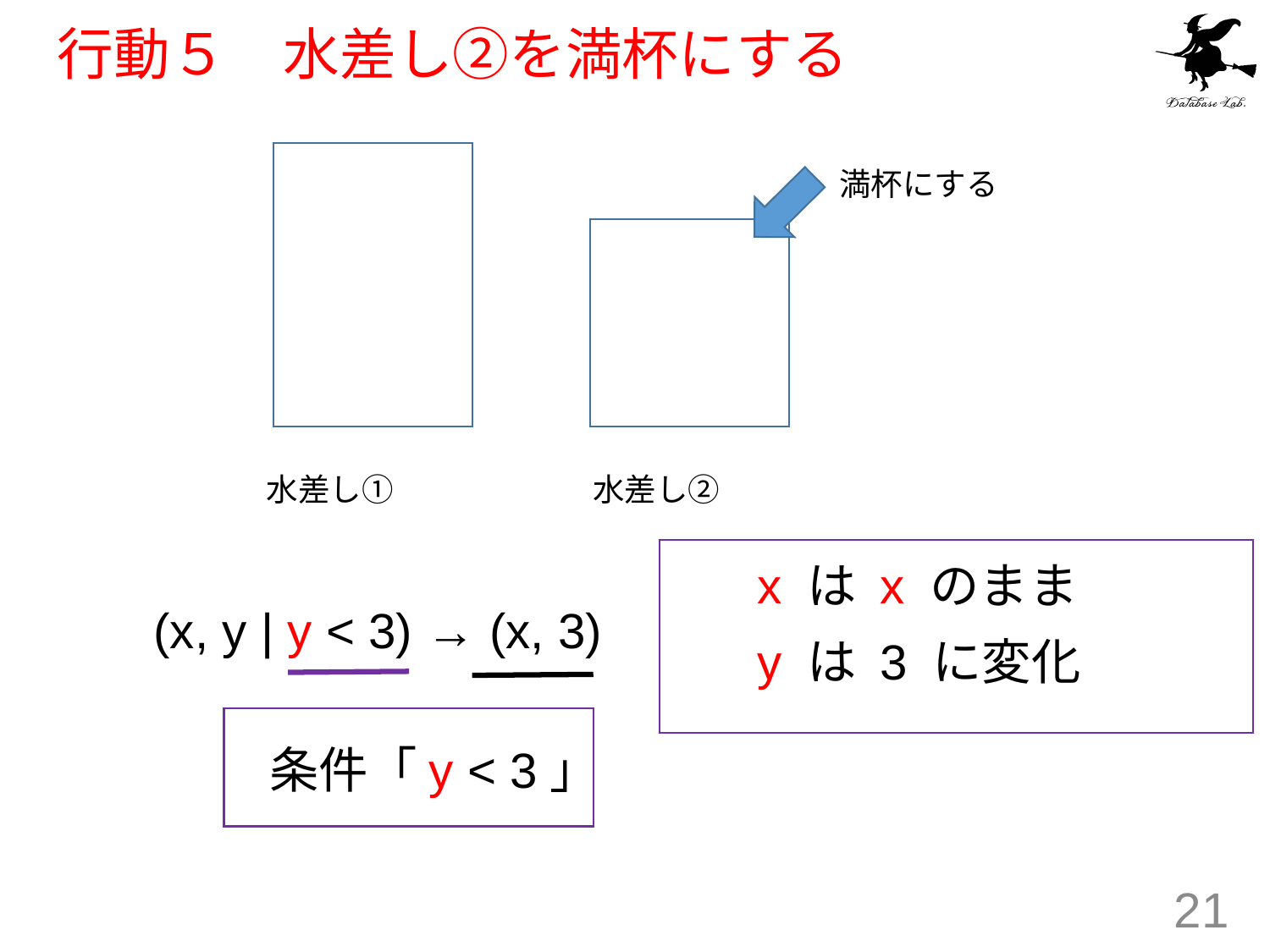

# 行動５　水差し②を満杯にする

満杯にする

水差し①
水差し②

x は x のまま
y は 3 に変化
(x, y | y < 3) → (x, 3)

条件「y < 3」
21